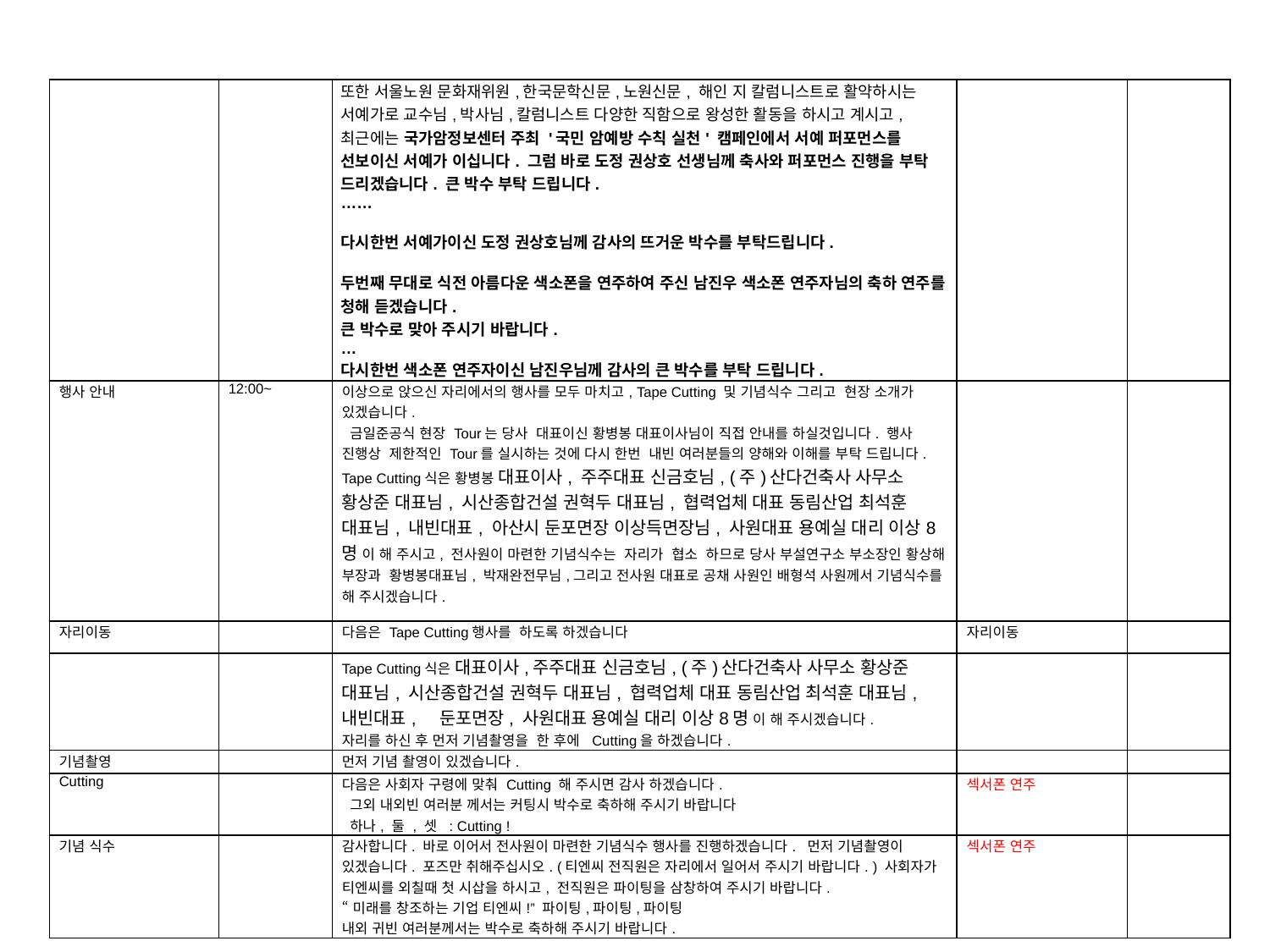

|  |  | 또한 서울노원 문화재위원,한국문학신문,노원신문, 해인 지 칼럼니스트로 활약하시는 서예가로 교수님,박사님,칼럼니스트 다양한 직함으로 왕성한 활동을 하시고 계시고, 최근에는 국가암정보센터 주최 '국민 암예방 수칙 실천' 캠페인에서 서예 퍼포먼스를 선보이신 서예가 이십니다. 그럼 바로 도정 권상호 선생님께 축사와 퍼포먼스 진행을 부탁 드리겠습니다. 큰 박수 부탁 드립니다. ……   다시한번 서예가이신 도정 권상호님께 감사의 뜨거운 박수를 부탁드립니다.   두번째 무대로 식전 아름다운 색소폰을 연주하여 주신 남진우 색소폰 연주자님의 축하 연주를 청해 듣겠습니다. 큰 박수로 맞아 주시기 바랍니다. … 다시한번 색소폰 연주자이신 남진우님께 감사의 큰 박수를 부탁 드립니다. |  |  |
| --- | --- | --- | --- | --- |
| 행사 안내 | 12:00~ | 이상으로 앉으신 자리에서의 행사를 모두 마치고, Tape Cutting 및 기념식수 그리고 현장 소개가 있겠습니다. 금일준공식 현장 Tour는 당사 대표이신 황병봉 대표이사님이 직접 안내를 하실것입니다. 행사 진행상 제한적인 Tour를 실시하는 것에 다시 한번 내빈 여러분들의 양해와 이해를 부탁 드립니다. Tape Cutting식은 황병봉 대표이사, 주주대표 신금호님, (주)산다건축사 사무소 황상준 대표님, 시산종합건설 권혁두 대표님, 협력업체 대표 동림산업 최석훈 대표님, 내빈대표, 아산시 둔포면장 이상득면장님, 사원대표 용예실 대리 이상8명 이 해 주시고, 전사원이 마련한 기념식수는 자리가 협소 하므로 당사 부설연구소 부소장인 황상해 부장과 황병봉대표님, 박재완전무님,그리고 전사원 대표로 공채 사원인 배형석 사원께서 기념식수를 해 주시겠습니다. |  |  |
| 자리이동 |  | 다음은 Tape Cutting행사를 하도록 하겠습니다 | 자리이동 |  |
|  |  | Tape Cutting식은 대표이사,주주대표 신금호님, (주)산다건축사 사무소 황상준 대표님, 시산종합건설 권혁두 대표님, 협력업체 대표 동림산업 최석훈 대표님, 내빈대표, 둔포면장, 사원대표 용예실 대리 이상8명 이 해 주시겠습니다. 자리를 하신 후 먼저 기념촬영을 한 후에 Cutting을 하겠습니다. |  |  |
| 기념촬영 |  | 먼저 기념 촬영이 있겠습니다. |  |  |
| Cutting |  | 다음은 사회자 구령에 맞춰 Cutting 해 주시면 감사 하겠습니다. 그외 내외빈 여러분 께서는 커팅시 박수로 축하해 주시기 바랍니다 하나, 둘 , 셋 : Cutting ! | 섹서폰 연주 |  |
| 기념 식수 |  | 감사합니다. 바로 이어서 전사원이 마련한 기념식수 행사를 진행하겠습니다. 먼저 기념촬영이 있겠습니다. 포즈만 취해주십시오. (티엔씨 전직원은 자리에서 일어서 주시기 바랍니다. ) 사회자가 티엔씨를 외칠때 첫 시삽을 하시고, 전직원은 파이팅을 삼창하여 주시기 바랍니다. “미래를 창조하는 기업 티엔씨!” 파이팅,파이팅,파이팅 내외 귀빈 여러분께서는 박수로 축하해 주시기 바랍니다. | 섹서폰 연주 |  |